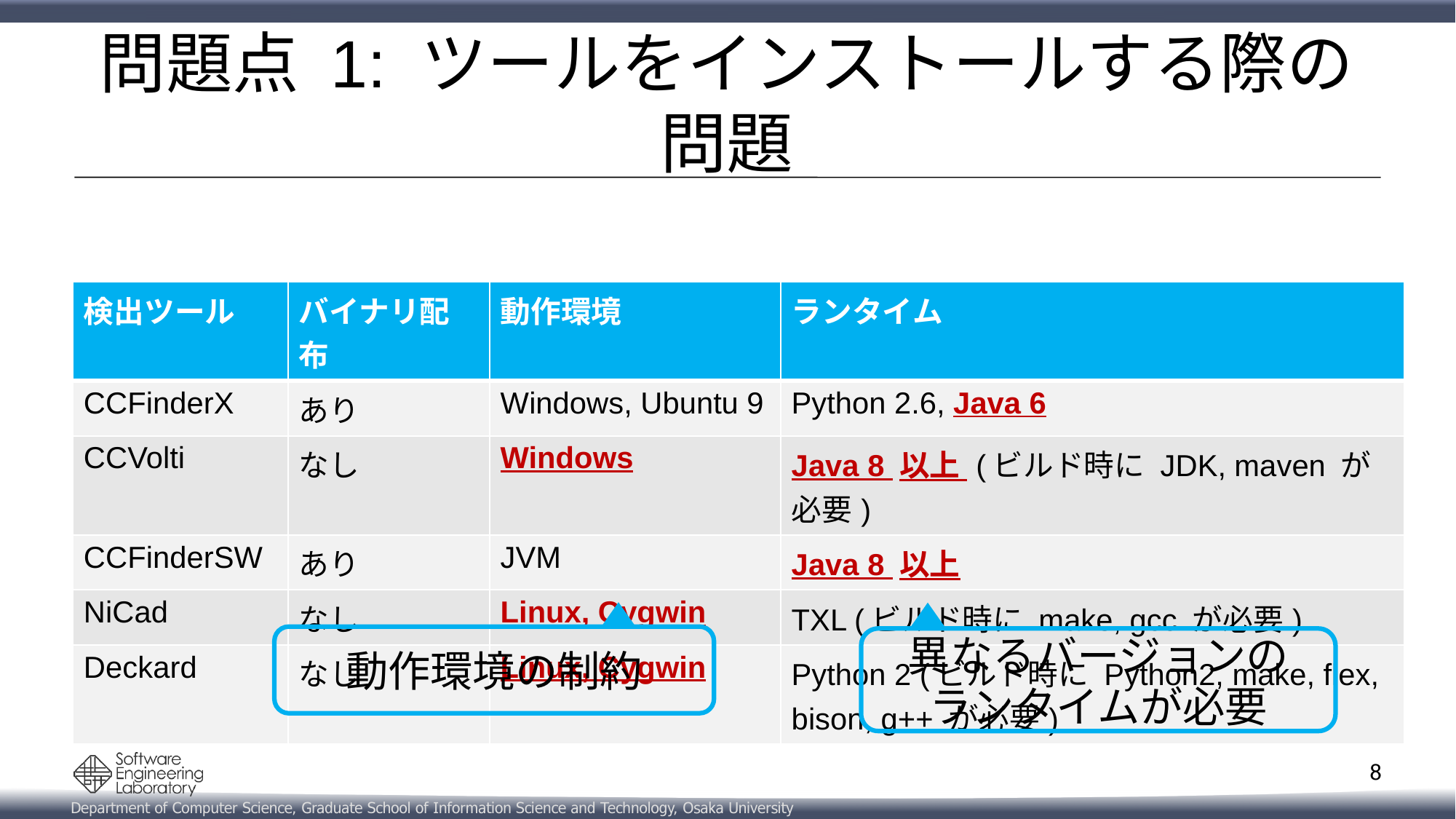

# 問題点 1: ツールをインストールする際の問題
| 検出ツール | バイナリ配布 | 動作環境 | ランタイム |
| --- | --- | --- | --- |
| CCFinderX | あり | Windows, Ubuntu 9 | Python 2.6, Java 6 |
| CCVolti | なし | Windows | Java 8 以上 (ビルド時に JDK, maven が必要) |
| CCFinderSW | あり | JVM | Java 8 以上 |
| NiCad | なし | Linux, Cygwin | TXL (ビルド時に make, gcc が必要) |
| Deckard | なし | Linux, Cygwin | Python 2 (ビルド時に Python2, make, flex, bison, g++ が必要) |

動作環境の制約
異なるバージョンの
ランタイムが必要
8